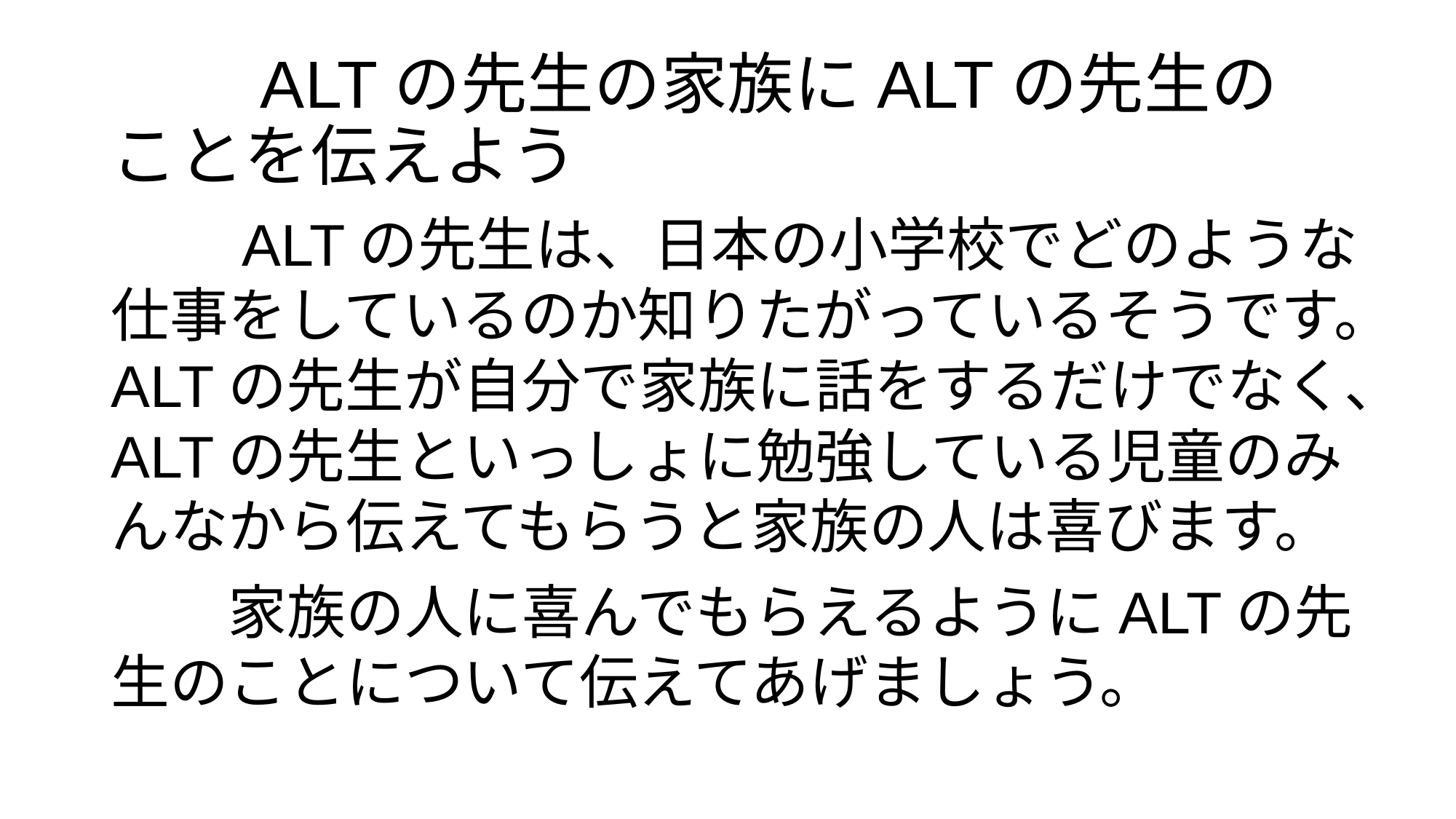

# ALTの先生の家族にALTの先生のことを伝えよう
　　ALTの先生は、日本の小学校でどのような仕事をしているのか知りたがっているそうです。ALTの先生が自分で家族に話をするだけでなく、ALTの先生といっしょに勉強している児童のみんなから伝えてもらうと家族の人は喜びます。
　　家族の人に喜んでもらえるようにALTの先生のことについて伝えてあげましょう。